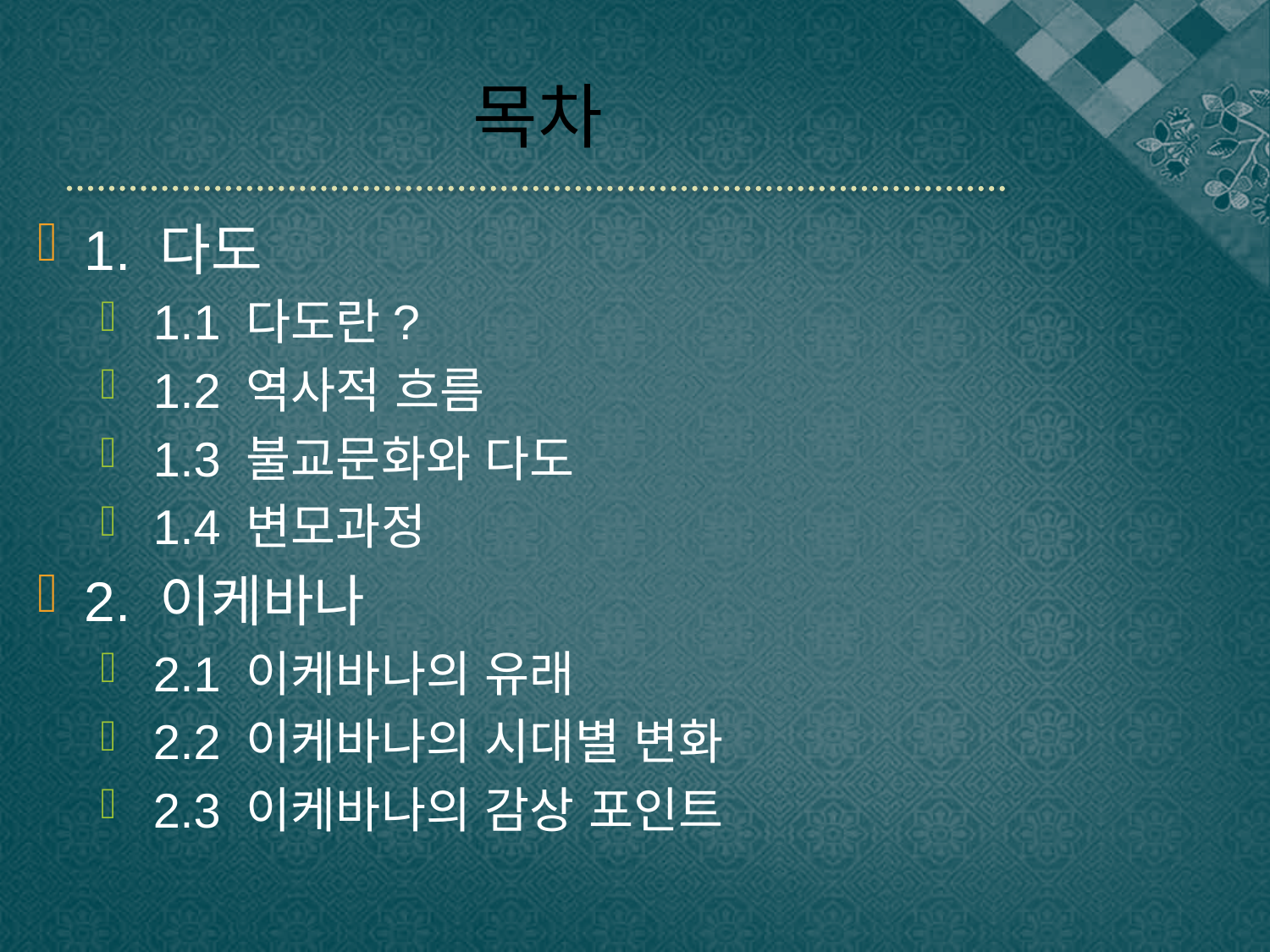

# 목차
1. 다도
 1.1 다도란?
 1.2 역사적 흐름
 1.3 불교문화와 다도
 1.4 변모과정
2. 이케바나
 2.1 이케바나의 유래
 2.2 이케바나의 시대별 변화
 2.3 이케바나의 감상 포인트